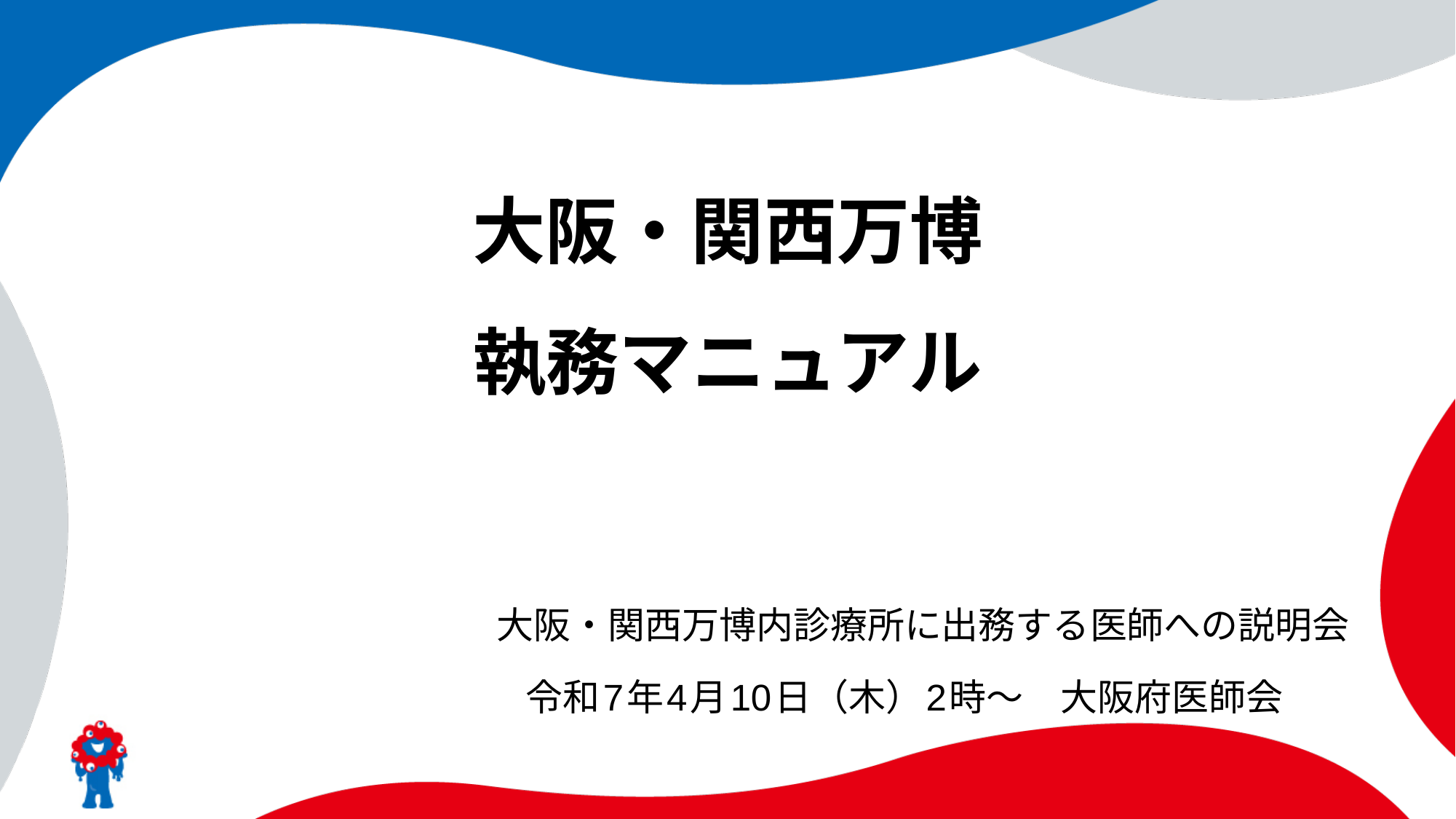

# 大阪・関西万博 執務マニュアル
大阪・関西万博内診療所に出務する医師への説明会
令和7年4月10日（木）2時～　大阪府医師会